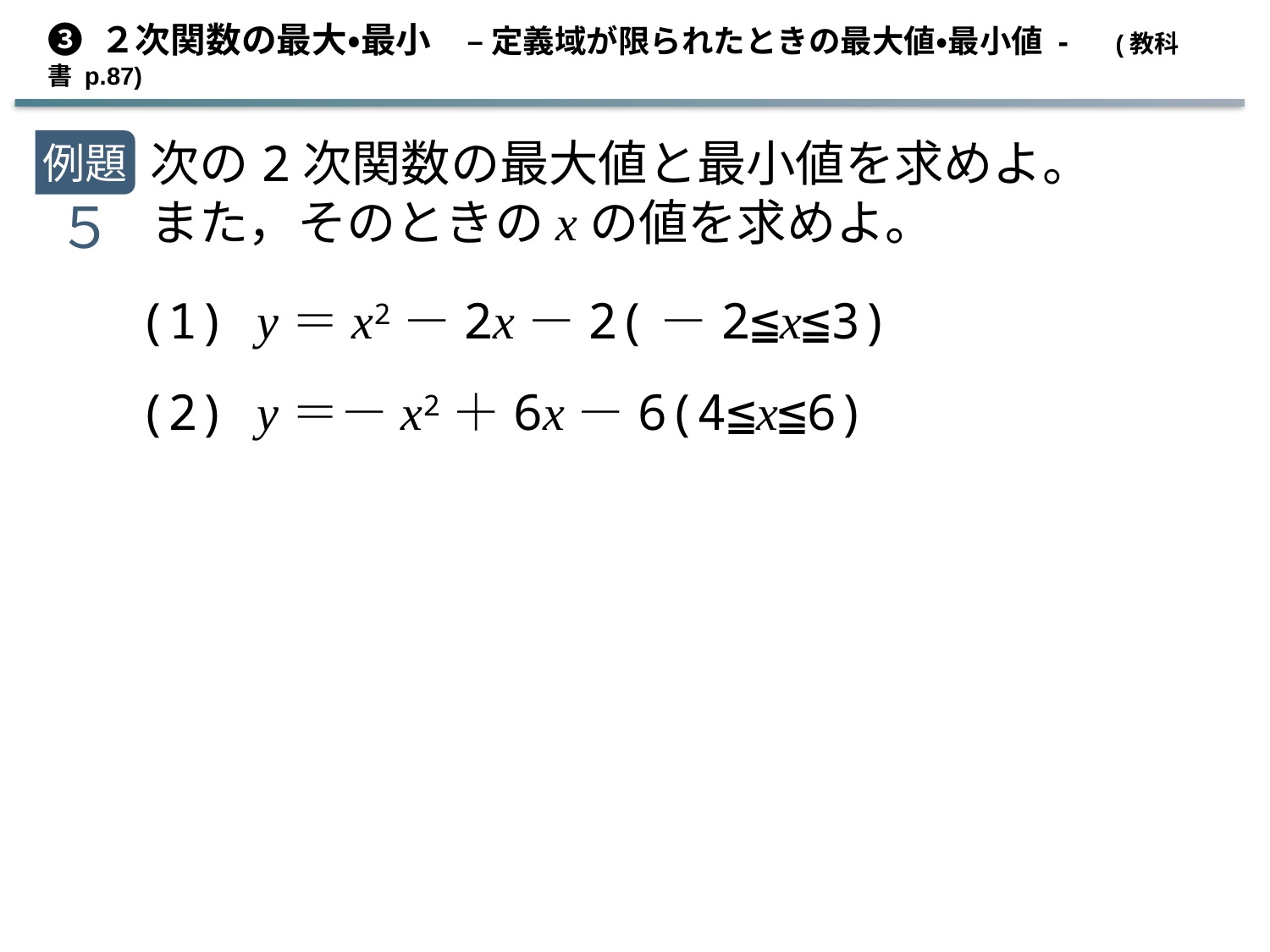

➌ ２次関数の最大・最小　– 定義域が限られたときの最大値・最小値 -　(教科書 p.87)

次の2次関数の最大値と最小値を求めよ。
また，そのときのxの値を求めよ。
例題
５
(1) y＝x2－2x－2(－2≦x≦3)
(2) y＝－x2＋6x－6(4≦x≦6)